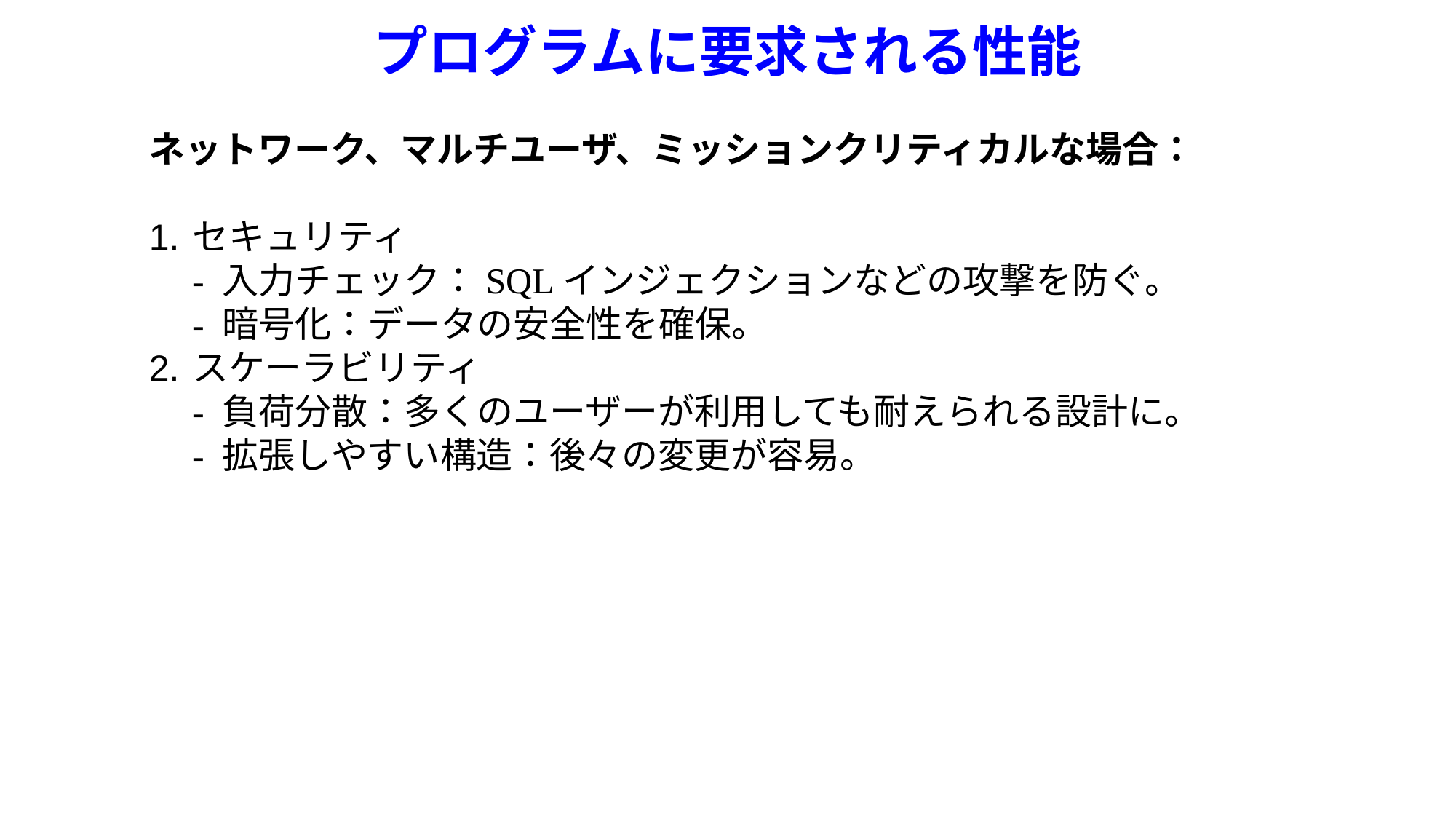

# プログラムに要求される性能
ネットワーク、マルチユーザ、ミッションクリティカルな場合：

セキュリティ
- 入力チェック：SQLインジェクションなどの攻撃を防ぐ。
- 暗号化：データの安全性を確保。
スケーラビリティ
- 負荷分散：多くのユーザーが利用しても耐えられる設計に。
- 拡張しやすい構造：後々の変更が容易。